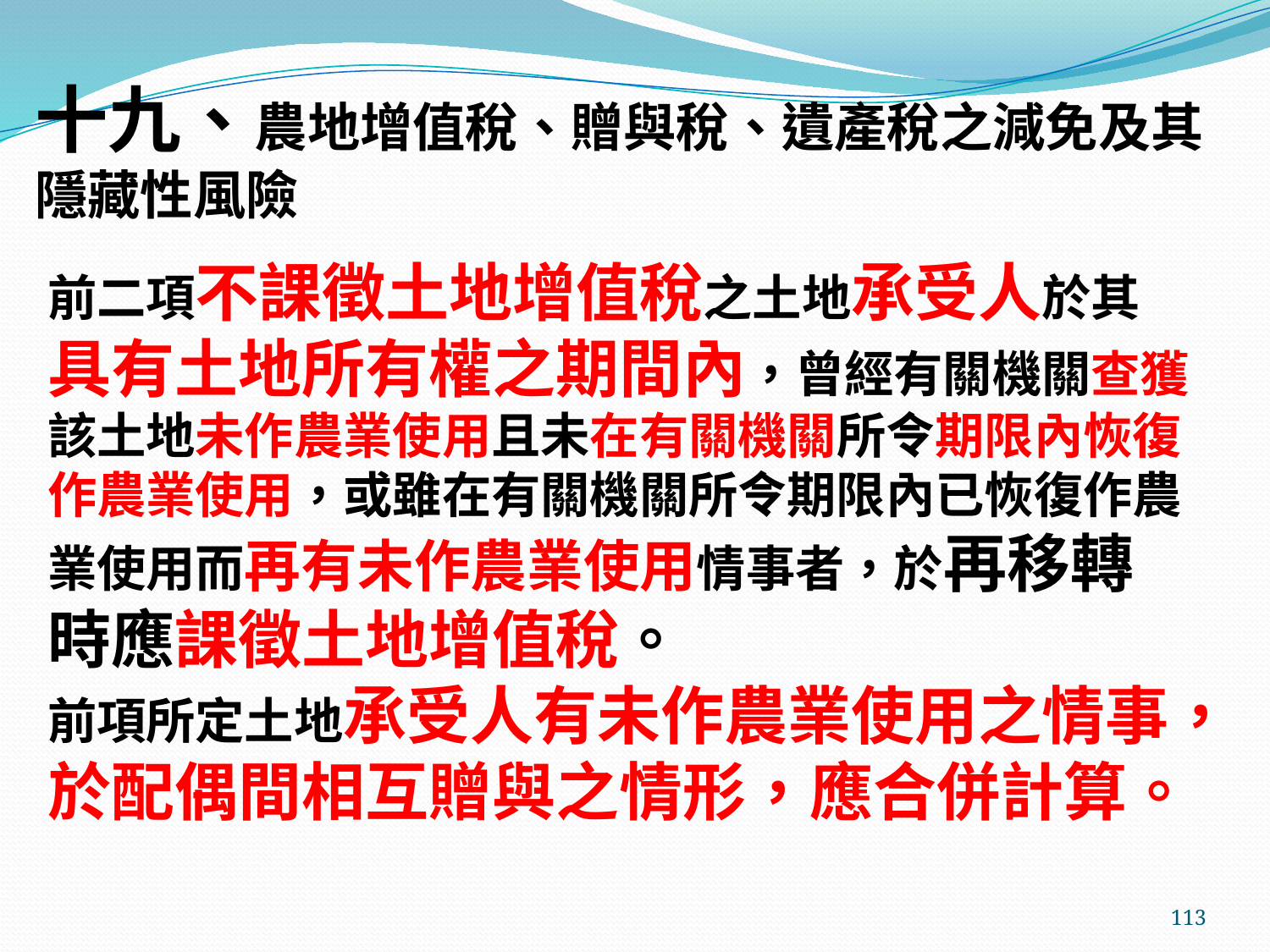

# 十九、農地增值稅、贈與稅、遺產稅之減免及其隱藏性風險
前二項不課徵土地增值稅之土地承受人於其具有土地所有權之期間內，曾經有關機關查獲該土地未作農業使用且未在有關機關所令期限內恢復作農業使用，或雖在有關機關所令期限內已恢復作農業使用而再有未作農業使用情事者，於再移轉時應課徵土地增值稅。
前項所定土地承受人有未作農業使用之情事，於配偶間相互贈與之情形，應合併計算。
113